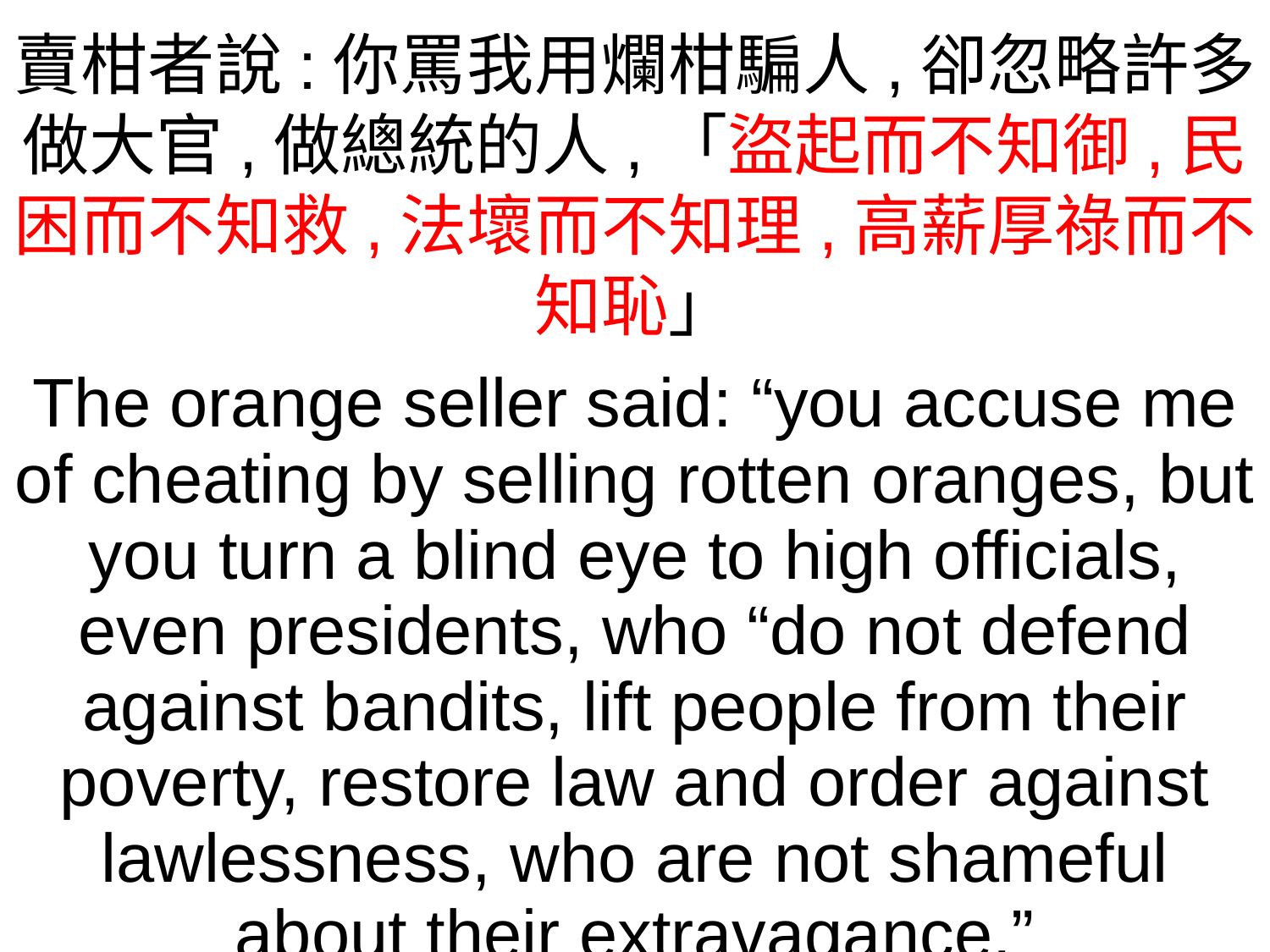

賣柑者說:你罵我用爛柑騙人,卻忽略許多做大官,做總統的人,「盜起而不知御,民困而不知救,法壞而不知理,高薪厚祿而不知恥」
The orange seller said: “you accuse me of cheating by selling rotten oranges, but you turn a blind eye to high officials, even presidents, who “do not defend against bandits, lift people from their poverty, restore law and order against lawlessness, who are not shameful about their extravagance.”